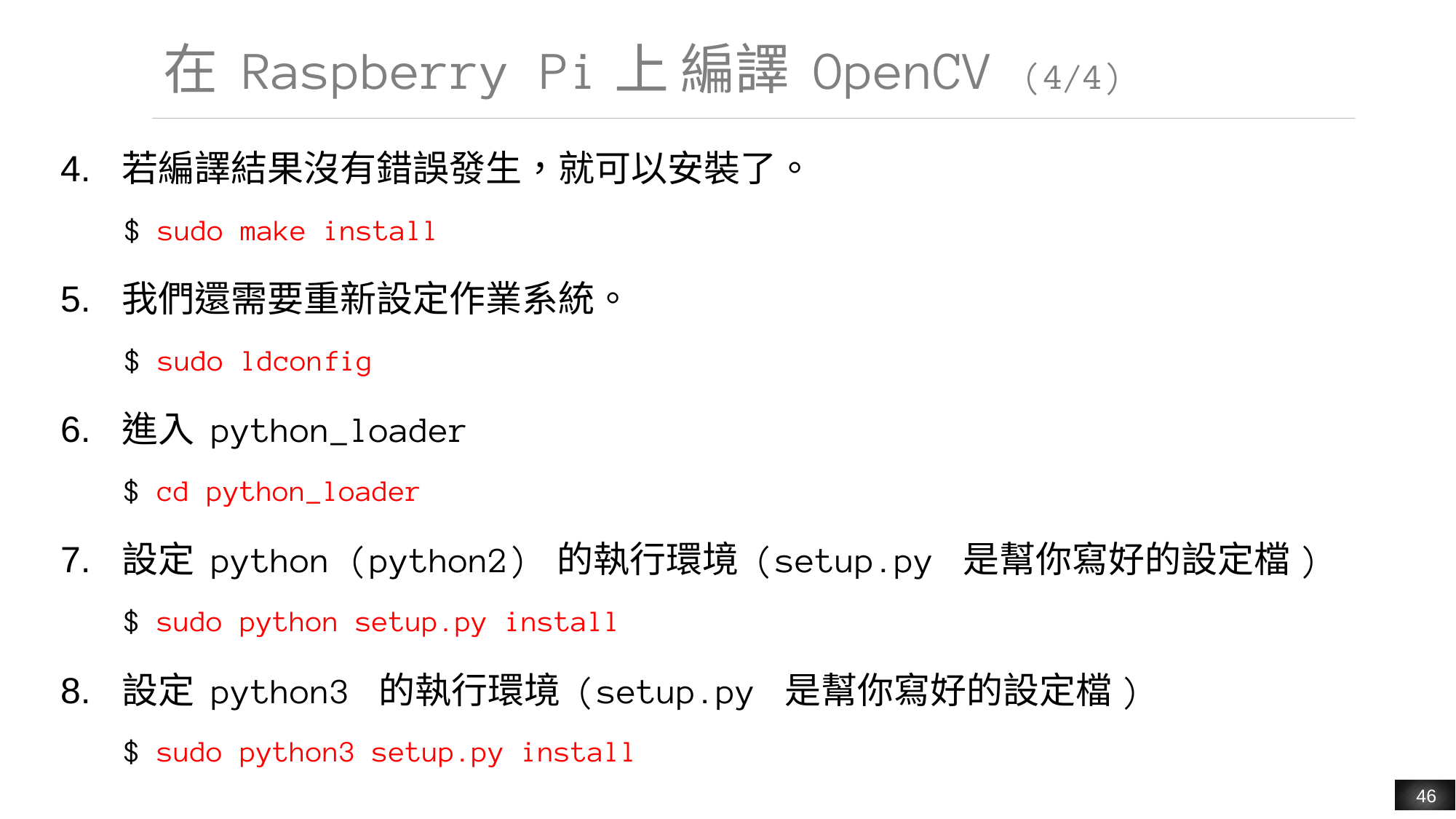

# 在 Raspberry Pi上 編譯 OpenCV (4/4)
若編譯結果沒有錯誤發生，就可以安裝了。
$ sudo make install
我們還需要重新設定作業系統。
$ sudo ldconfig
進入 python_loader
$ cd python_loader
設定 python (python2) 的執行環境 (setup.py 是幫你寫好的設定檔)
$ sudo python setup.py install
設定 python3 的執行環境 (setup.py 是幫你寫好的設定檔)
$ sudo python3 setup.py install